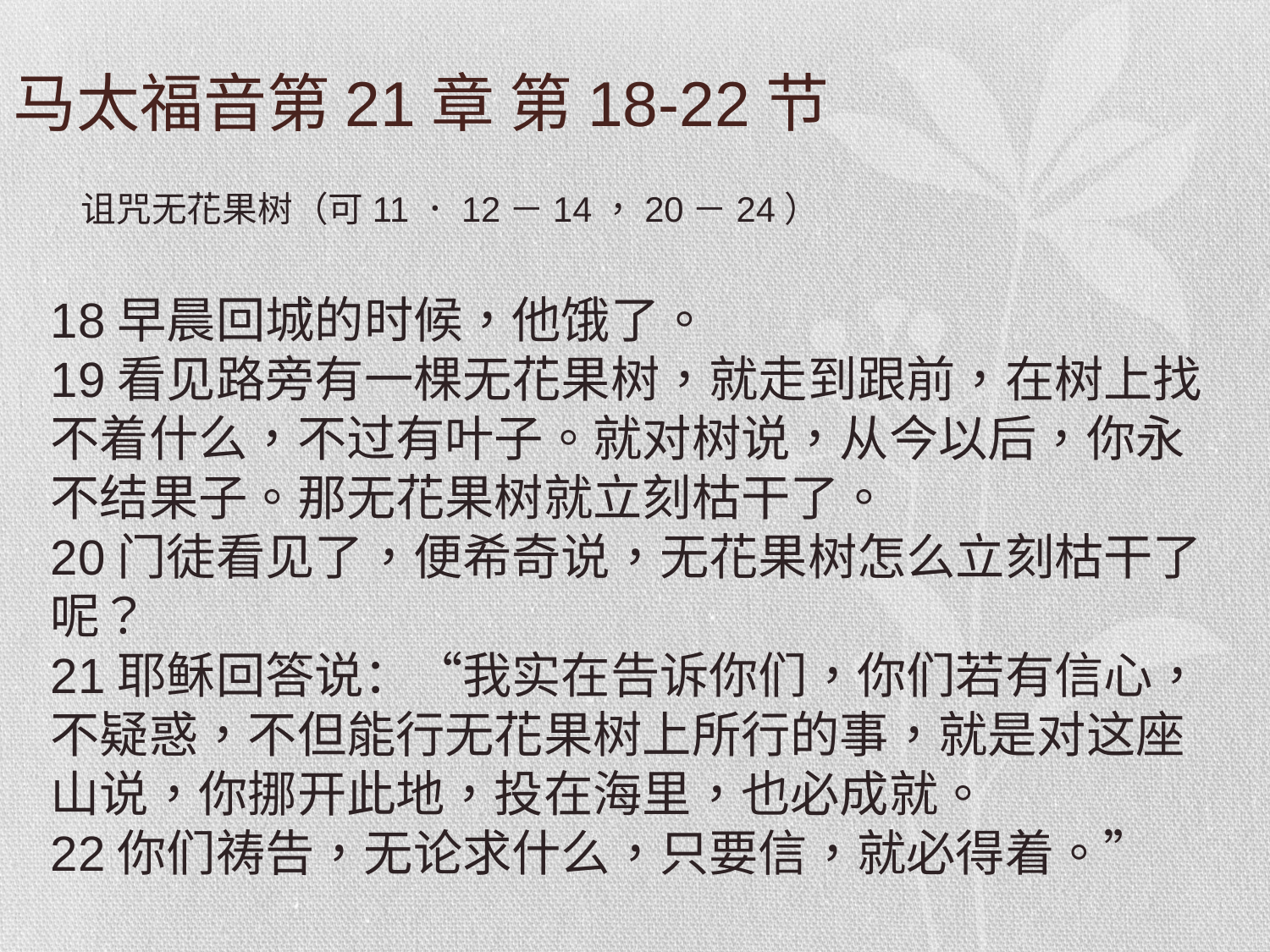

# 马太福音第21章 第18-22节

诅咒无花果树（可11．12－14，20－24）
18早晨回城的时候，他饿了。
19看见路旁有一棵无花果树，就走到跟前，在树上找不着什么，不过有叶子。就对树说，从今以后，你永不结果子。那无花果树就立刻枯干了。
20门徒看见了，便希奇说，无花果树怎么立刻枯干了呢？
21耶稣回答说：“我实在告诉你们，你们若有信心，不疑惑，不但能行无花果树上所行的事，就是对这座山说，你挪开此地，投在海里，也必成就。
22你们祷告，无论求什么，只要信，就必得着。”